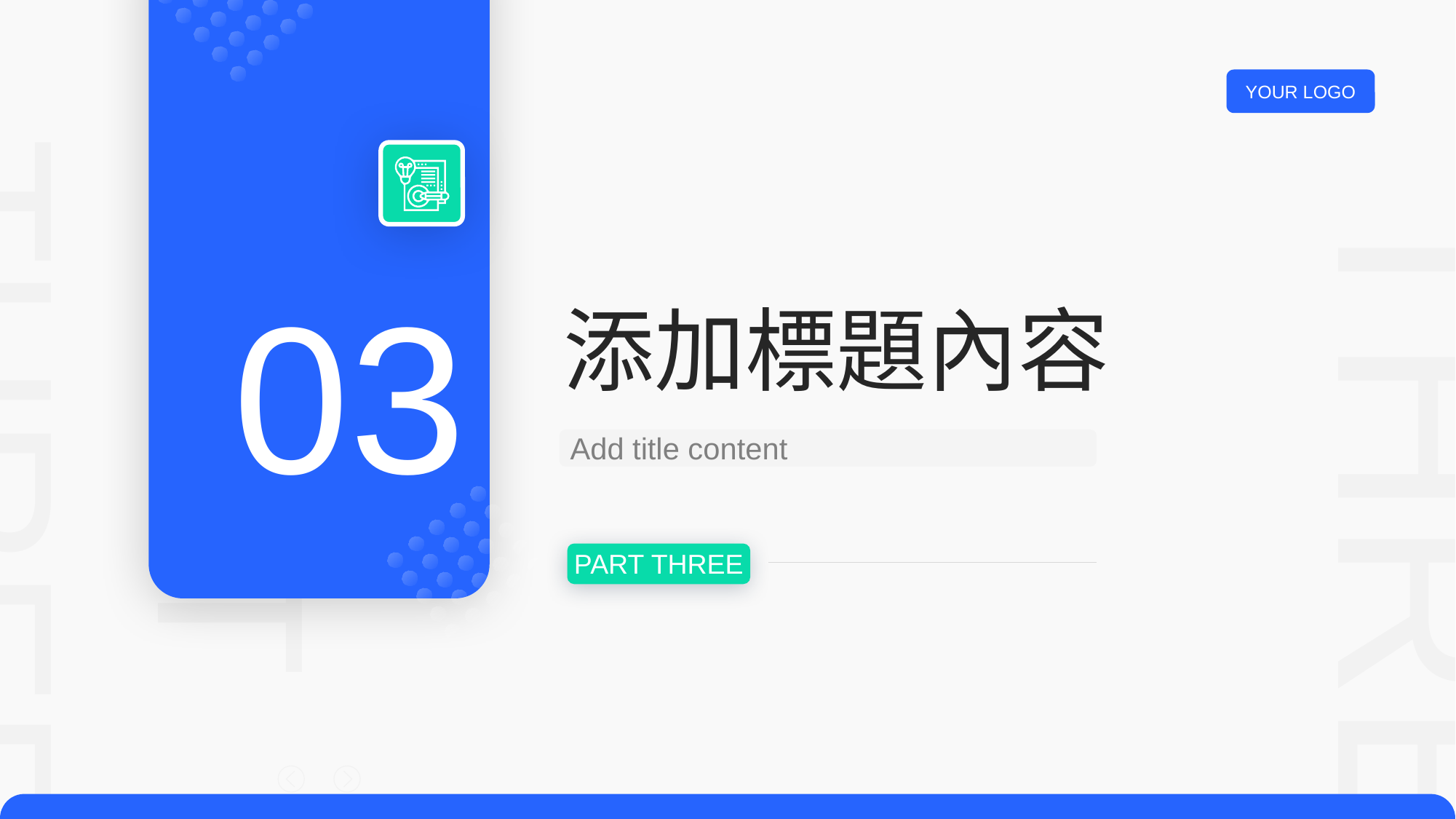

YOUR LOGO

03
添加標題內容
PART THREE
 THREE
Add title content

PART THREE